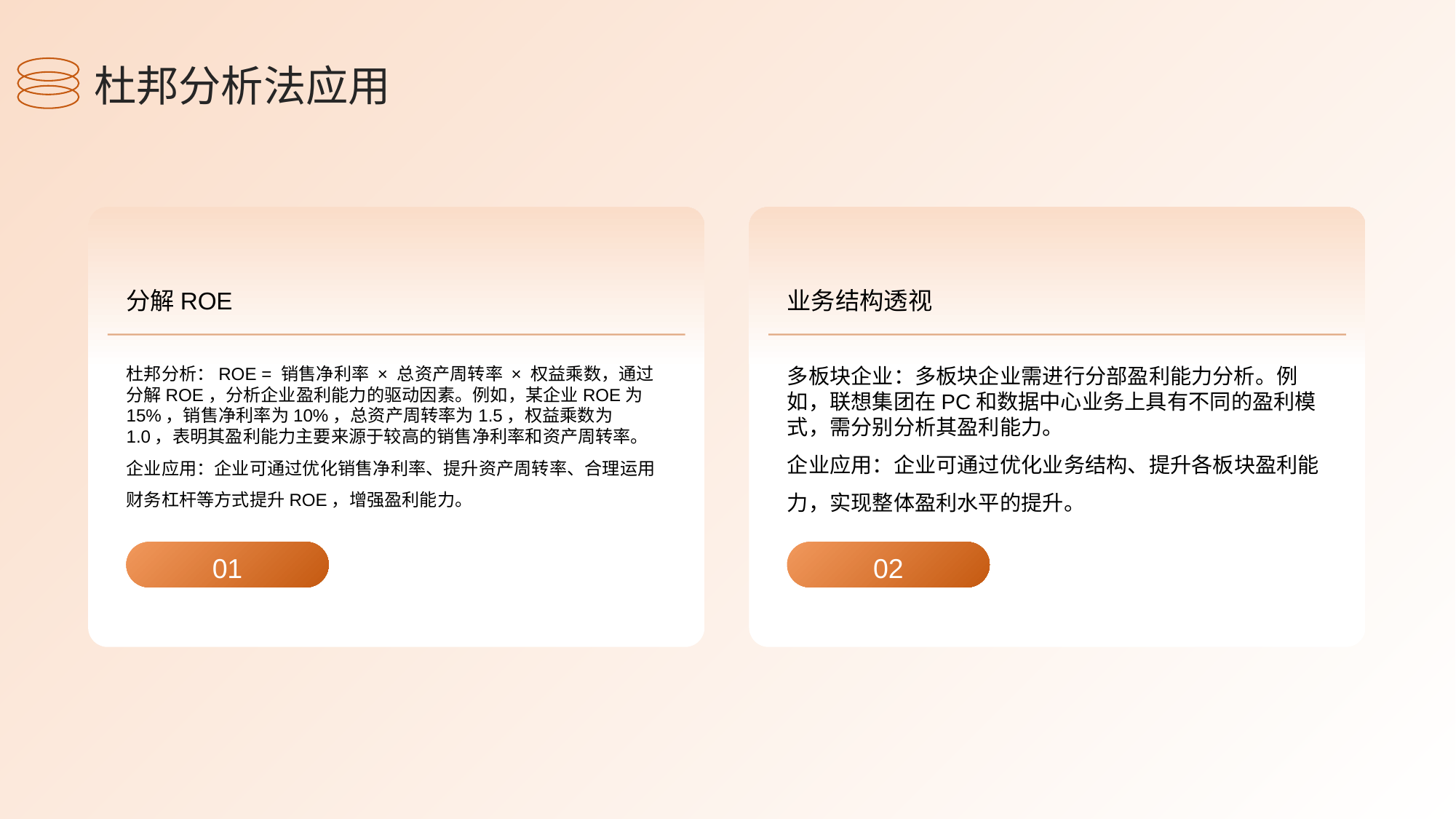

杜邦分析法应用

分解ROE
业务结构透视
杜邦分析：ROE = 销售净利率 × 总资产周转率 × 权益乘数，通过分解ROE，分析企业盈利能力的驱动因素。例如，某企业ROE为15%，销售净利率为10%，总资产周转率为1.5，权益乘数为1.0，表明其盈利能力主要来源于较高的销售净利率和资产周转率。
企业应用：企业可通过优化销售净利率、提升资产周转率、合理运用财务杠杆等方式提升ROE，增强盈利能力。
多板块企业：多板块企业需进行分部盈利能力分析。例如，联想集团在PC和数据中心业务上具有不同的盈利模式，需分别分析其盈利能力。
企业应用：企业可通过优化业务结构、提升各板块盈利能力，实现整体盈利水平的提升。

01
02